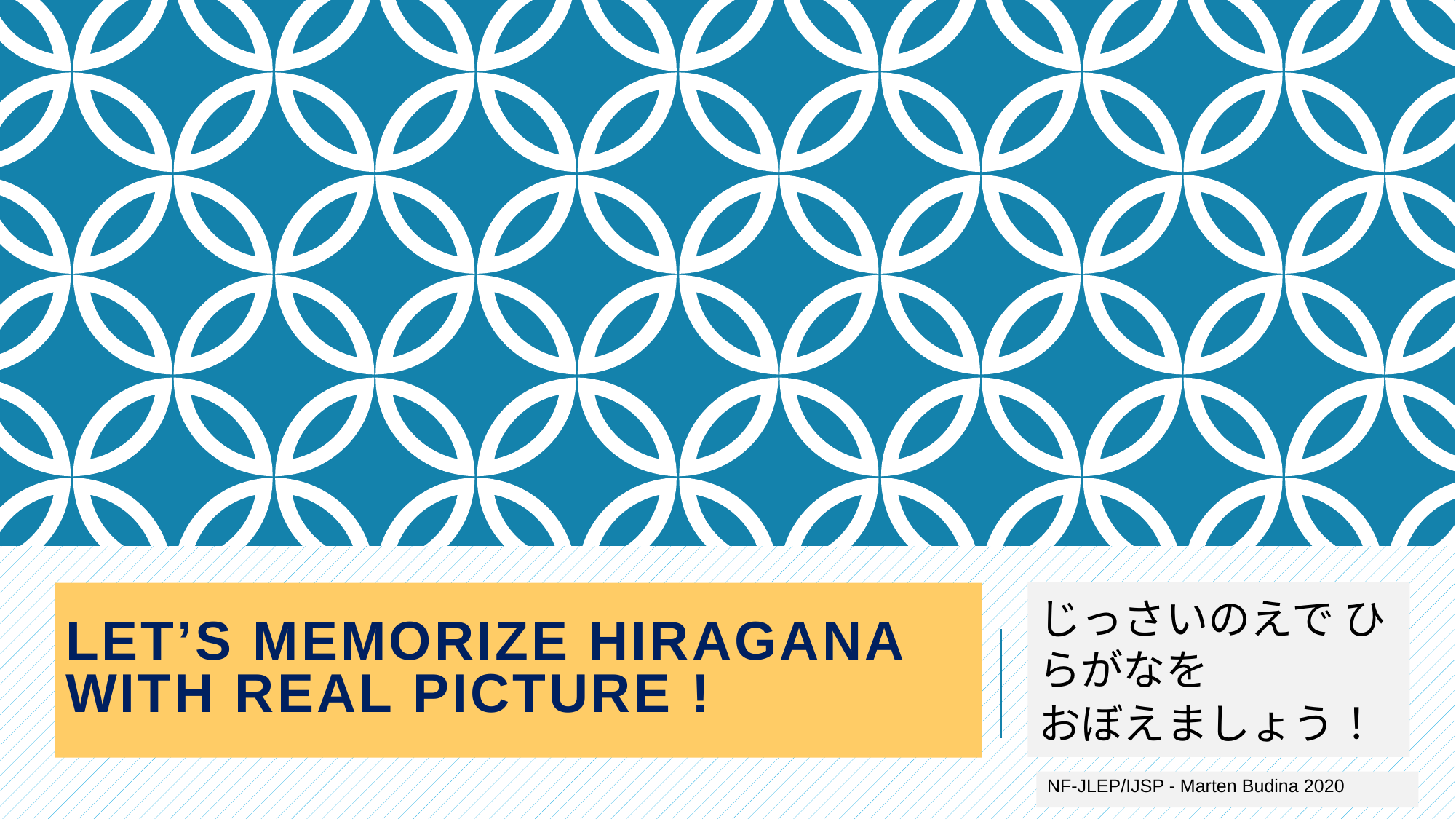

じっさいのえで ひらがなを
おぼえましょう！
# LET’S MEMORIZE HIRAGANA WITH REAL PICTURE !
NF-JLEP/IJSP - Marten Budina 2020